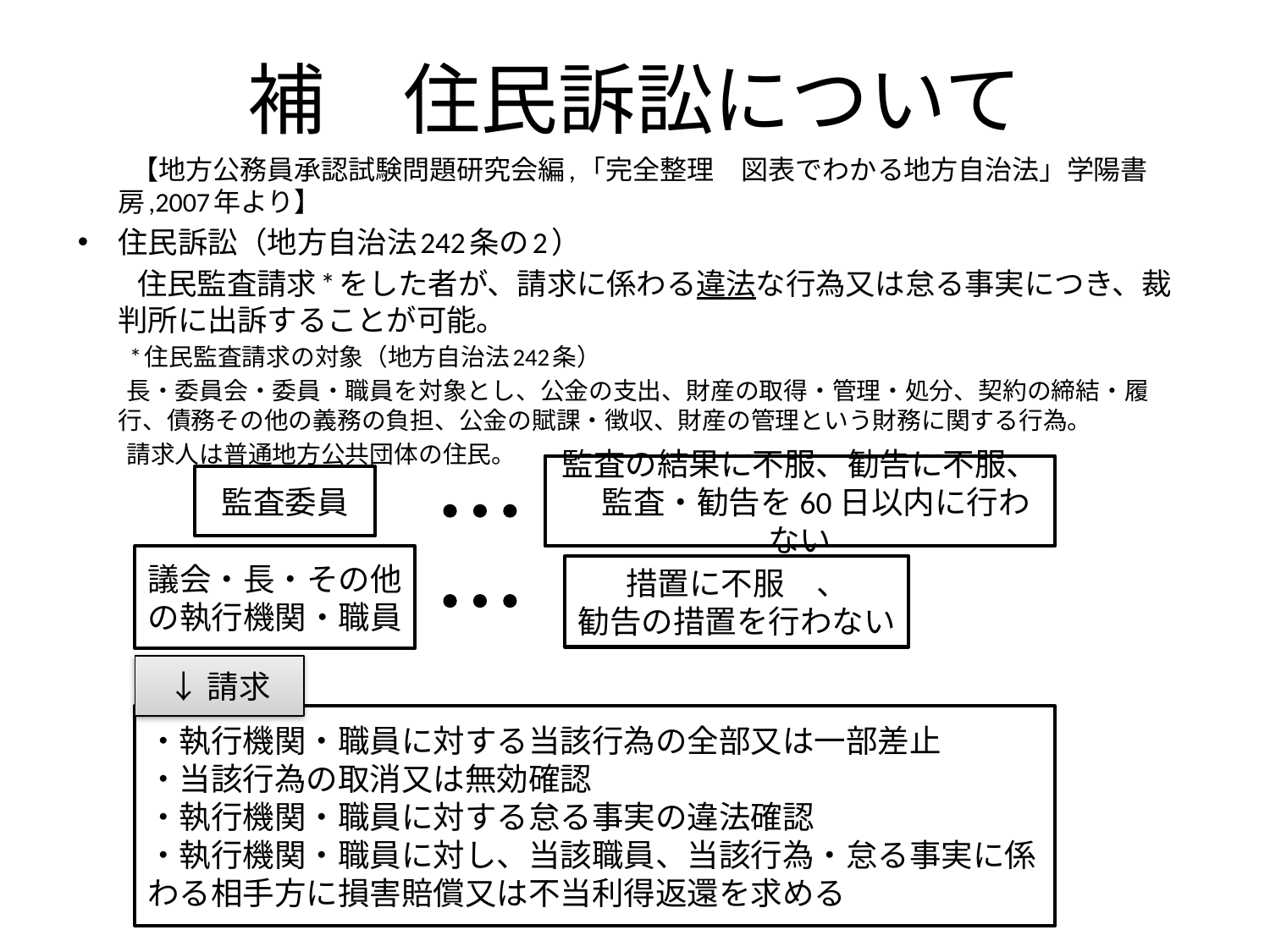

# 補　住民訴訟について
　　【地方公務員承認試験問題研究会編,「完全整理　図表でわかる地方自治法」学陽書房,2007年より】
住民訴訟（地方自治法242条の2）
　　住民監査請求*をした者が、請求に係わる違法な行為又は怠る事実につき、裁判所に出訴することが可能。
　　*住民監査請求の対象（地方自治法242条）
　　長・委員会・委員・職員を対象とし、公金の支出、財産の取得・管理・処分、契約の締結・履行、債務その他の義務の負担、公金の賦課・徴収、財産の管理という財務に関する行為。
　　請求人は普通地方公共団体の住民。

監査の結果に不服、勧告に不服、　監査・勧告を60日以内に行わない
監査委員

議会・長・その他の執行機関・職員
措置に不服　、
勧告の措置を行わない

↓請求
・執行機関・職員に対する当該行為の全部又は一部差止
・当該行為の取消又は無効確認
・執行機関・職員に対する怠る事実の違法確認
・執行機関・職員に対し、当該職員、当該行為・怠る事実に係わる相手方に損害賠償又は不当利得返還を求める